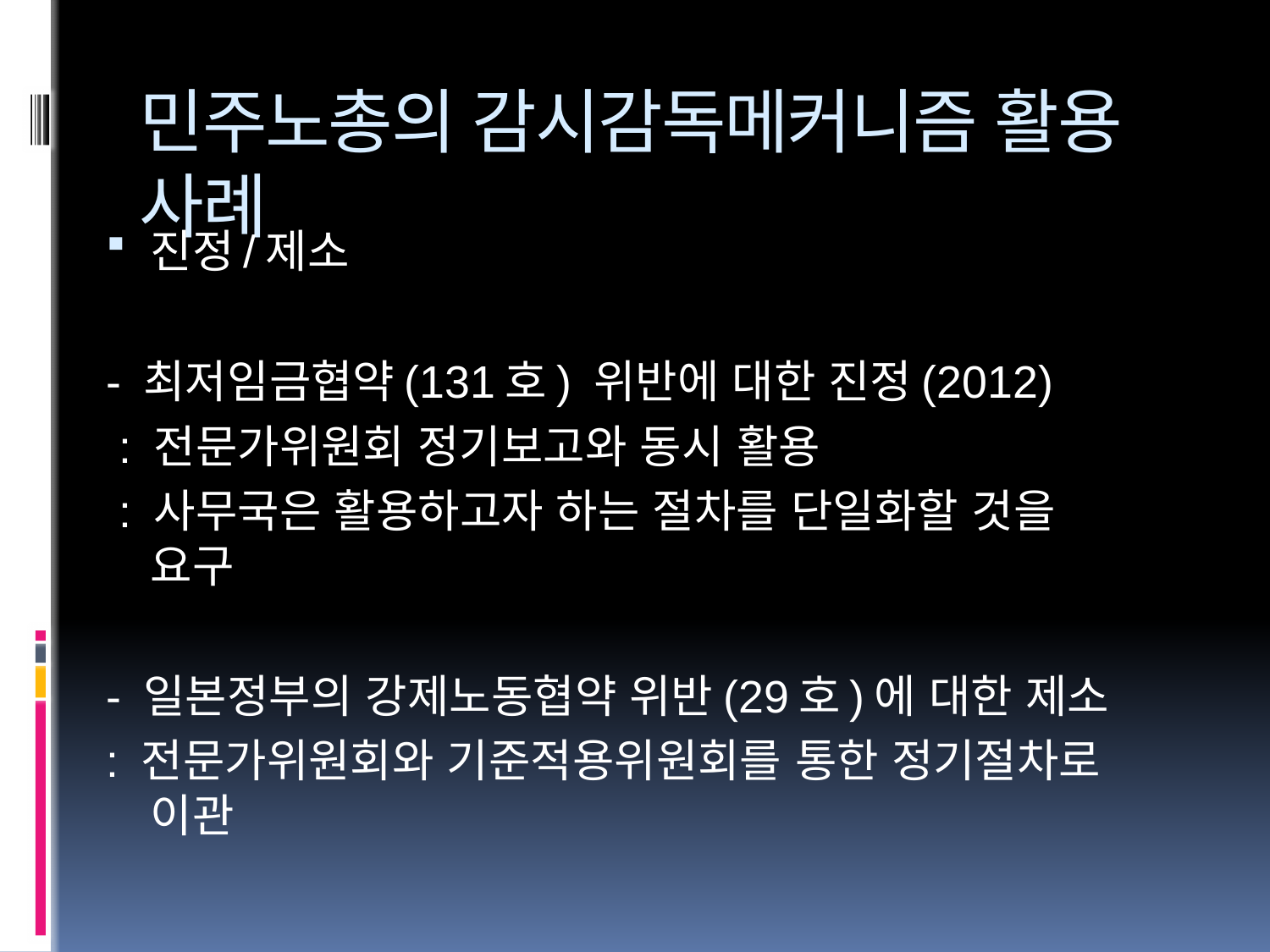

# 민주노총의 감시감독메커니즘 활용 사례
진정/제소

- 최저임금협약(131호) 위반에 대한 진정(2012)
 : 전문가위원회 정기보고와 동시 활용
 : 사무국은 활용하고자 하는 절차를 단일화할 것을 요구

- 일본정부의 강제노동협약 위반(29호)에 대한 제소
: 전문가위원회와 기준적용위원회를 통한 정기절차로 이관